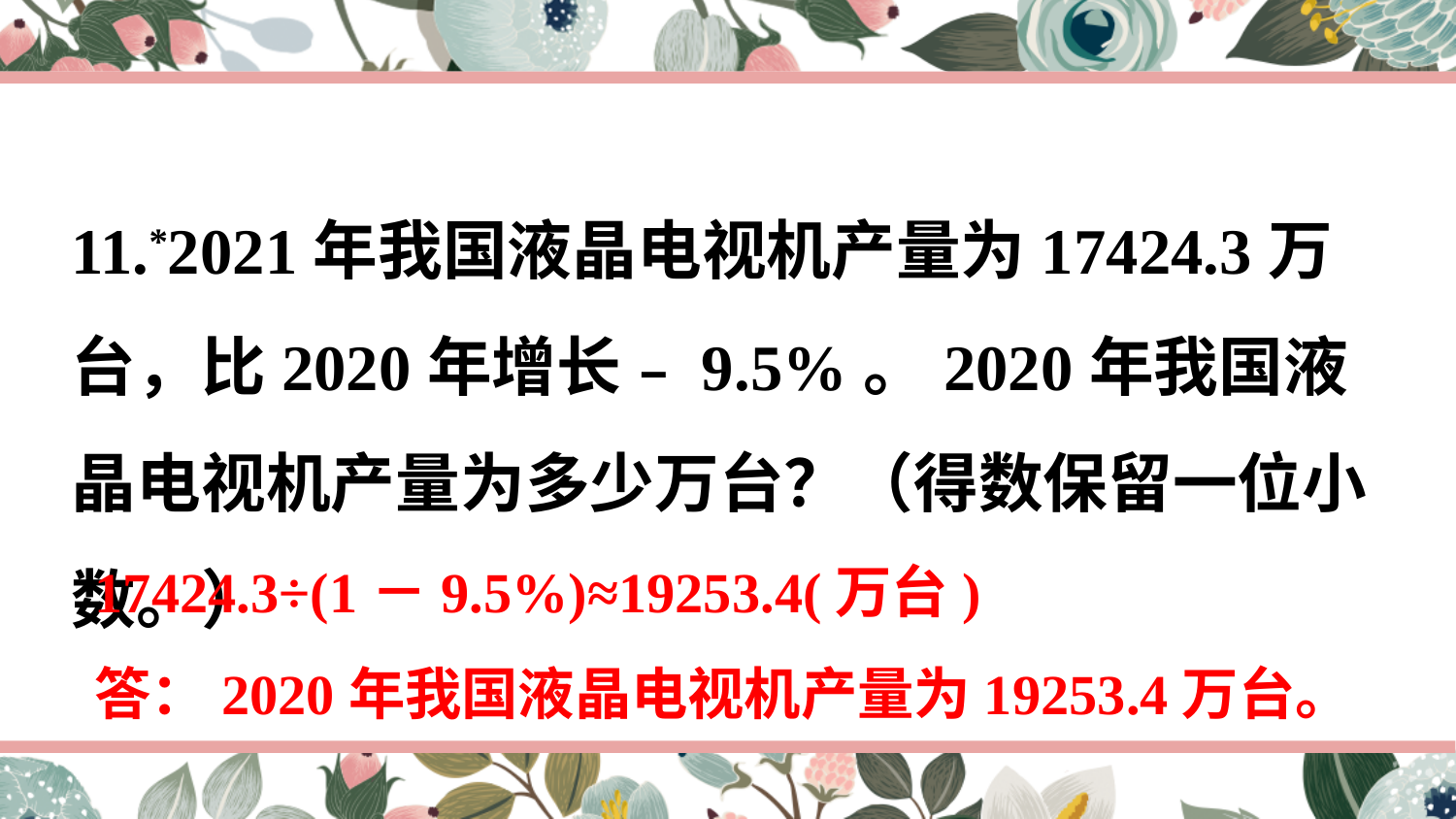

11.*2021年我国液晶电视机产量为17424.3万台，比2020年增长﹣9.5%。2020年我国液晶电视机产量为多少万台？（得数保留一位小数。）
17424.3÷(1－9.5%)≈19253.4(万台)
答：2020年我国液晶电视机产量为19253.4万台。